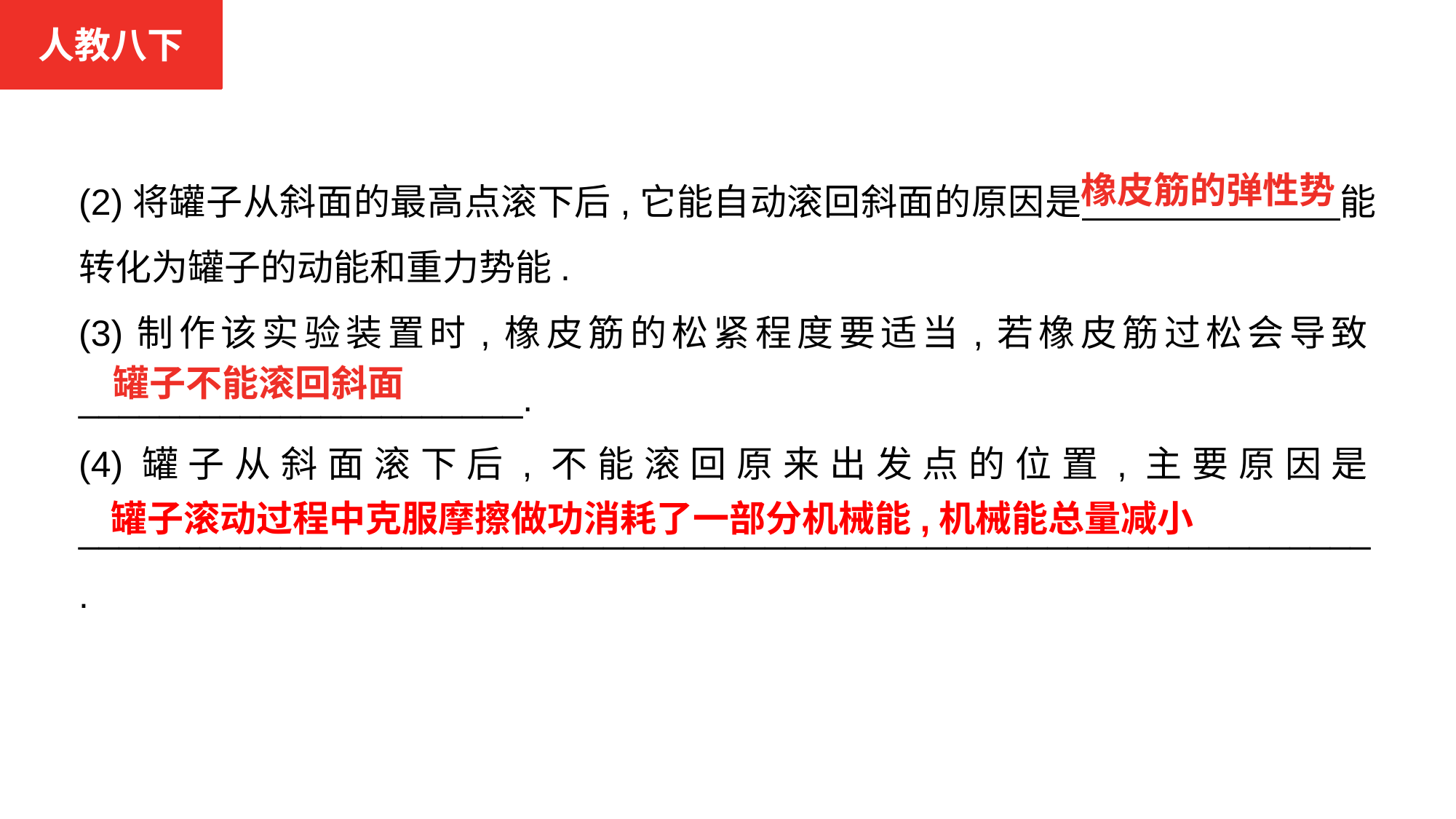

人教八下
(2)将罐子从斜面的最高点滚下后,它能自动滚回斜面的原因是　　　　　　　能转化为罐子的动能和重力势能.
(3)制作该实验装置时,橡皮筋的松紧程度要适当,若橡皮筋过松会导致______________________.
(4)罐子从斜面滚下后,不能滚回原来出发点的位置,主要原因是________________________________________________________________.
橡皮筋的弹性势
罐子不能滚回斜面
罐子滚动过程中克服摩擦做功消耗了一部分机械能,机械能总量减小